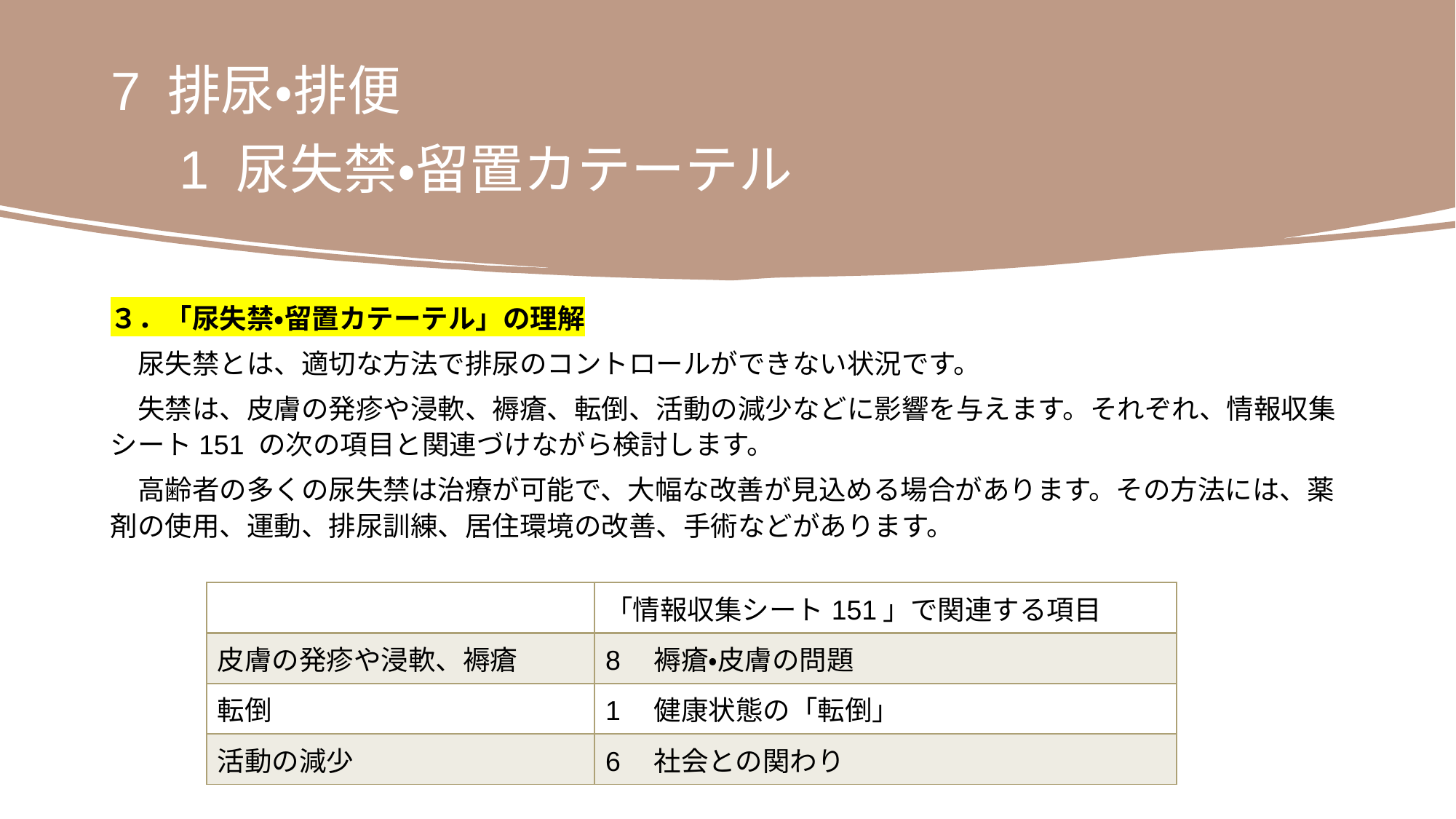

7 排尿・排便
　1 尿失禁・留置カテーテル

３．「尿失禁・留置カテーテル」の理解
　尿失禁とは、適切な方法で排尿のコントロールができない状況です。
　失禁は、皮膚の発疹や浸軟、褥瘡、転倒、活動の減少などに影響を与えます。それぞれ、情報収集シート151 の次の項目と関連づけながら検討します。
　高齢者の多くの尿失禁は治療が可能で、大幅な改善が見込める場合があります。その方法には、薬剤の使用、運動、排尿訓練、居住環境の改善、手術などがあります。

|  | 「情報収集シート151」で関連する項目 |
| --- | --- |
| 皮膚の発疹や浸軟、褥瘡 | 8　褥瘡・皮膚の問題 |
| 転倒 | 1　健康状態の「転倒」 |
| 活動の減少 | 6　社会との関わり |